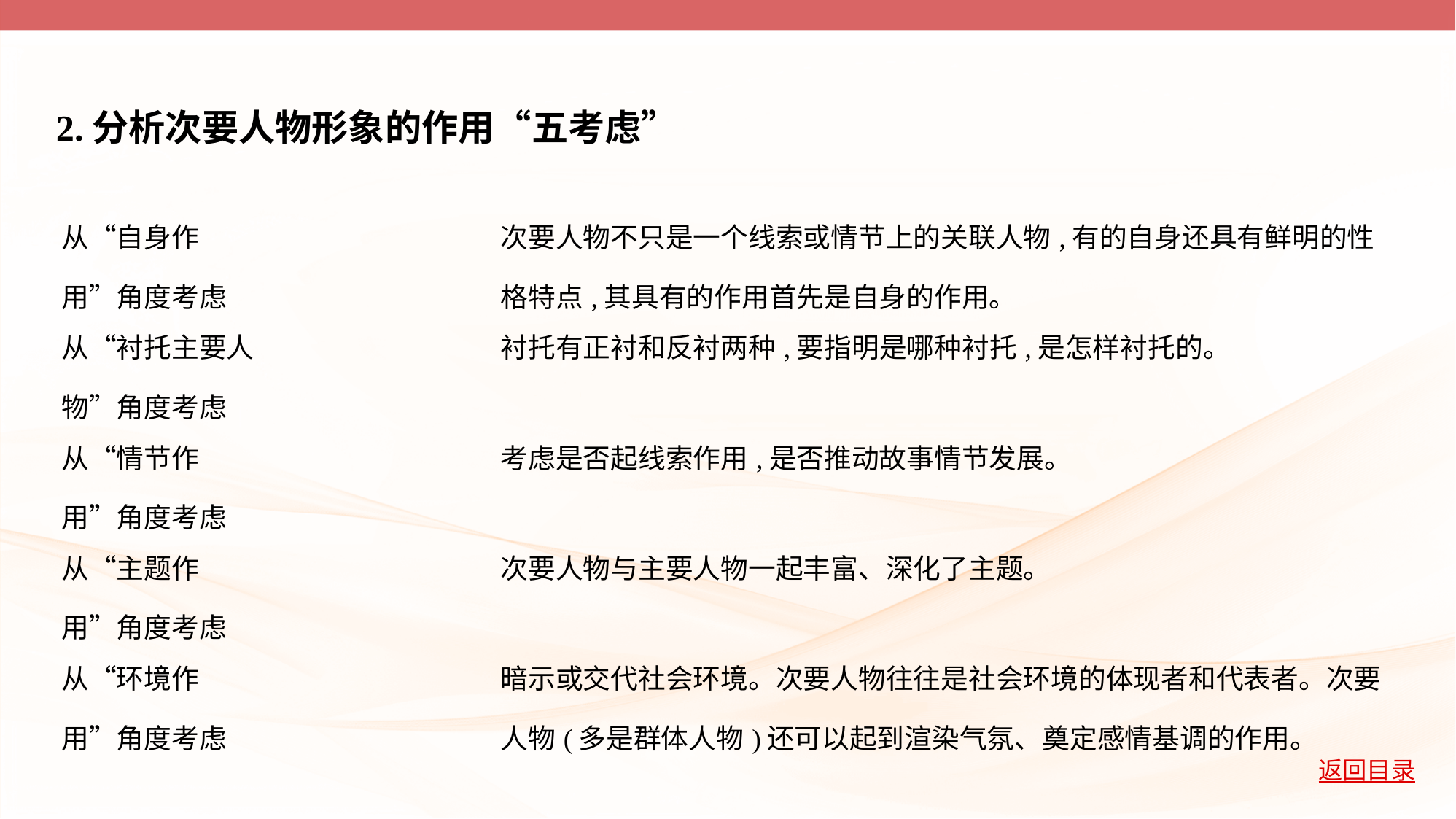

2.分析次要人物形象的作用“五考虑”
| 从“自身作 用”角度考虑 | 次要人物不只是一个线索或情节上的关联人物,有的自身还具有鲜明的性格特点,其具有的作用首先是自身的作用。 |
| --- | --- |
| 从“衬托主要人 物”角度考虑 | 衬托有正衬和反衬两种,要指明是哪种衬托,是怎样衬托的。 |
| 从“情节作 用”角度考虑 | 考虑是否起线索作用,是否推动故事情节发展。 |
| 从“主题作 用”角度考虑 | 次要人物与主要人物一起丰富、深化了主题。 |
| 从“环境作 用”角度考虑 | 暗示或交代社会环境。次要人物往往是社会环境的体现者和代表者。次要人物(多是群体人物)还可以起到渲染气氛、奠定感情基调的作用。 |